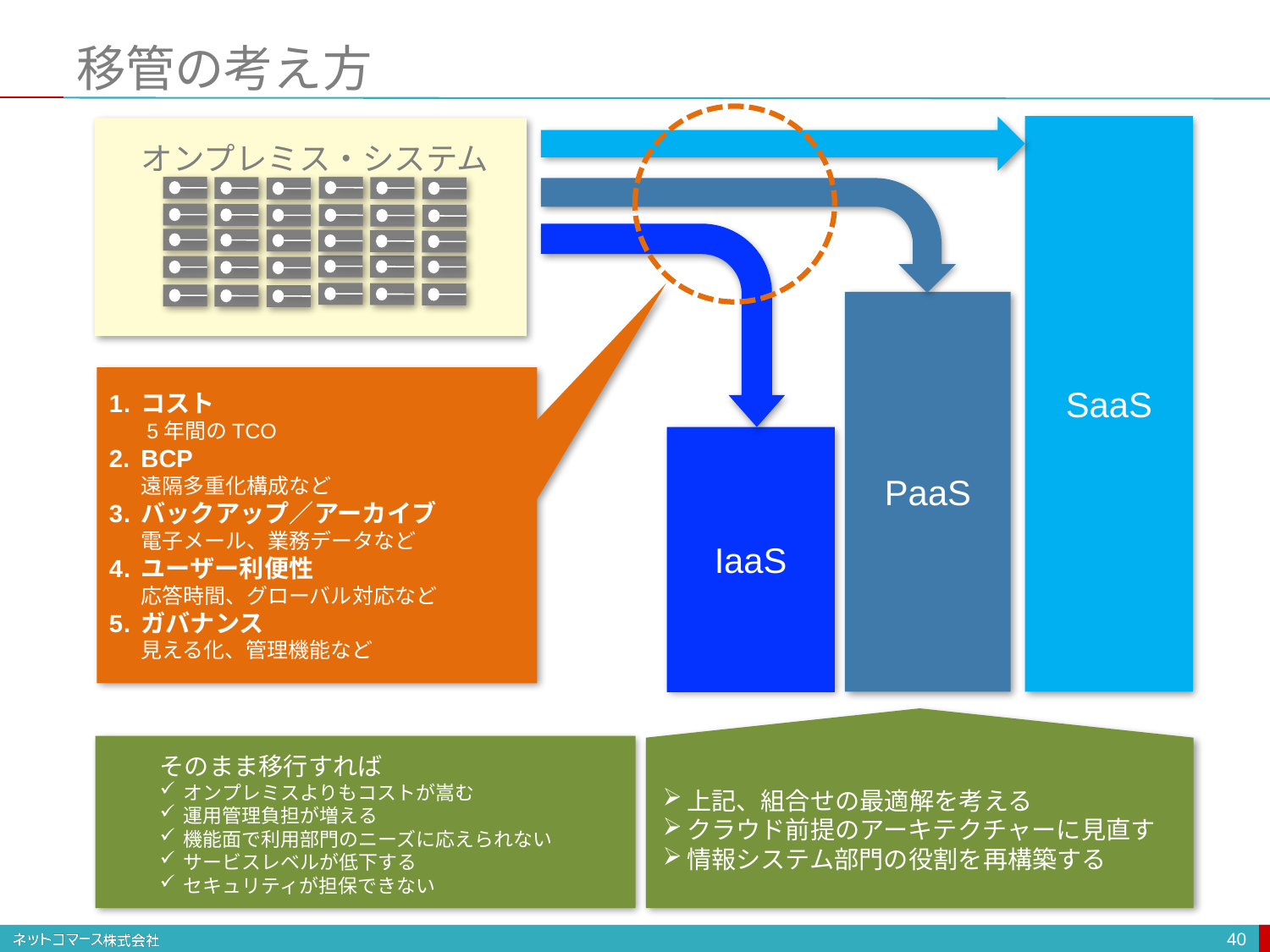

# 移管の考え方

SaaS

オンプレミス・システム

PaaS
コスト
5年間のTCO
BCP
遠隔多重化構成など
バックアップ／アーカイブ
電子メール、業務データなど
ユーザー利便性
応答時間、グローバル対応など
ガバナンス
見える化、管理機能など
IaaS

そのまま移行すれば
オンプレミスよりもコストが嵩む
運用管理負担が増える
機能面で利用部門のニーズに応えられない
サービスレベルが低下する
セキュリティが担保できない
上記、組合せの最適解を考える
クラウド前提のアーキテクチャーに見直す
情報システム部門の役割を再構築する
40